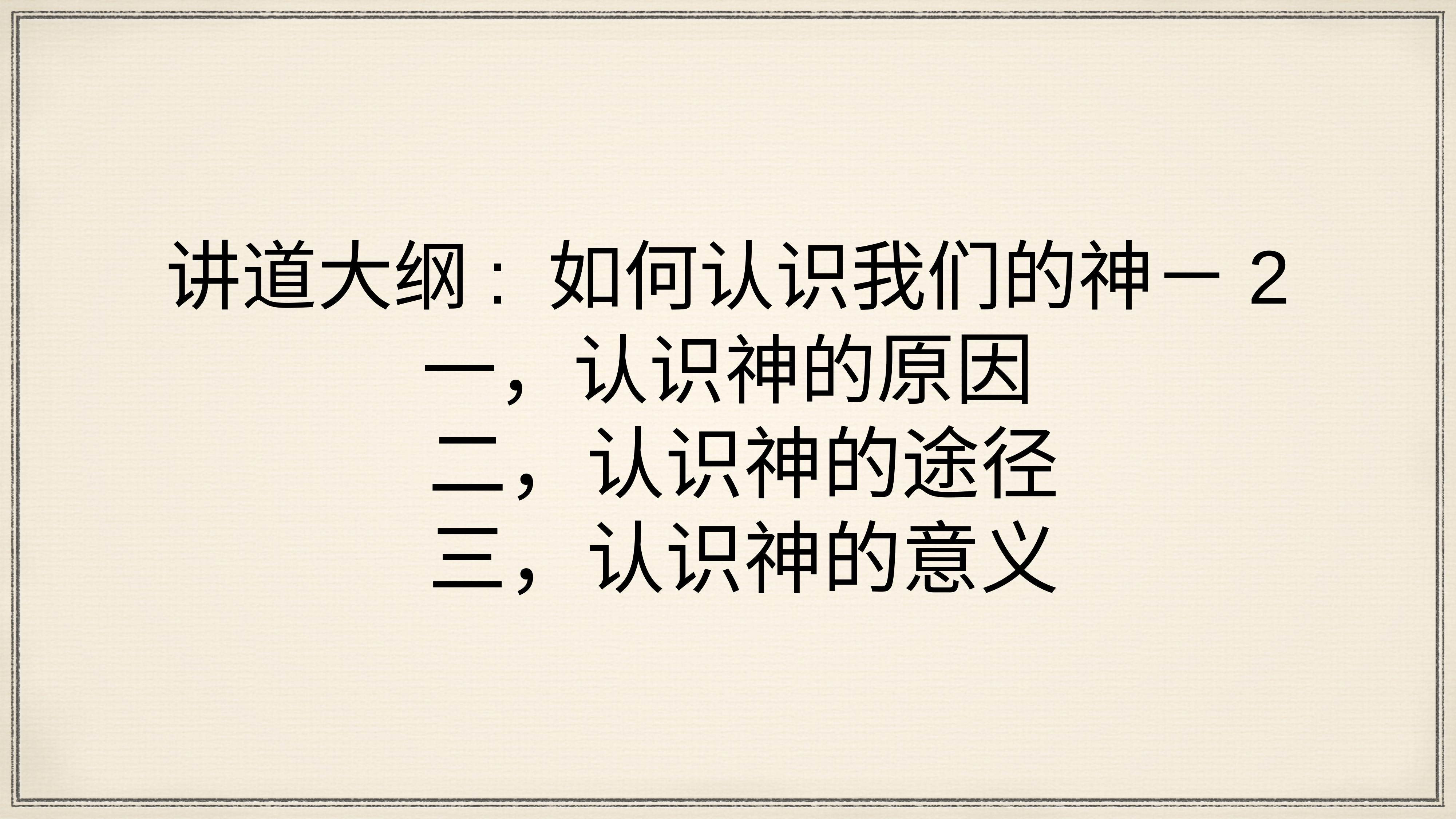

# 讲道大纲: 如何认识我们的神－2
一，认识神的原因
             二，认识神的途径
             三，认识神的意义